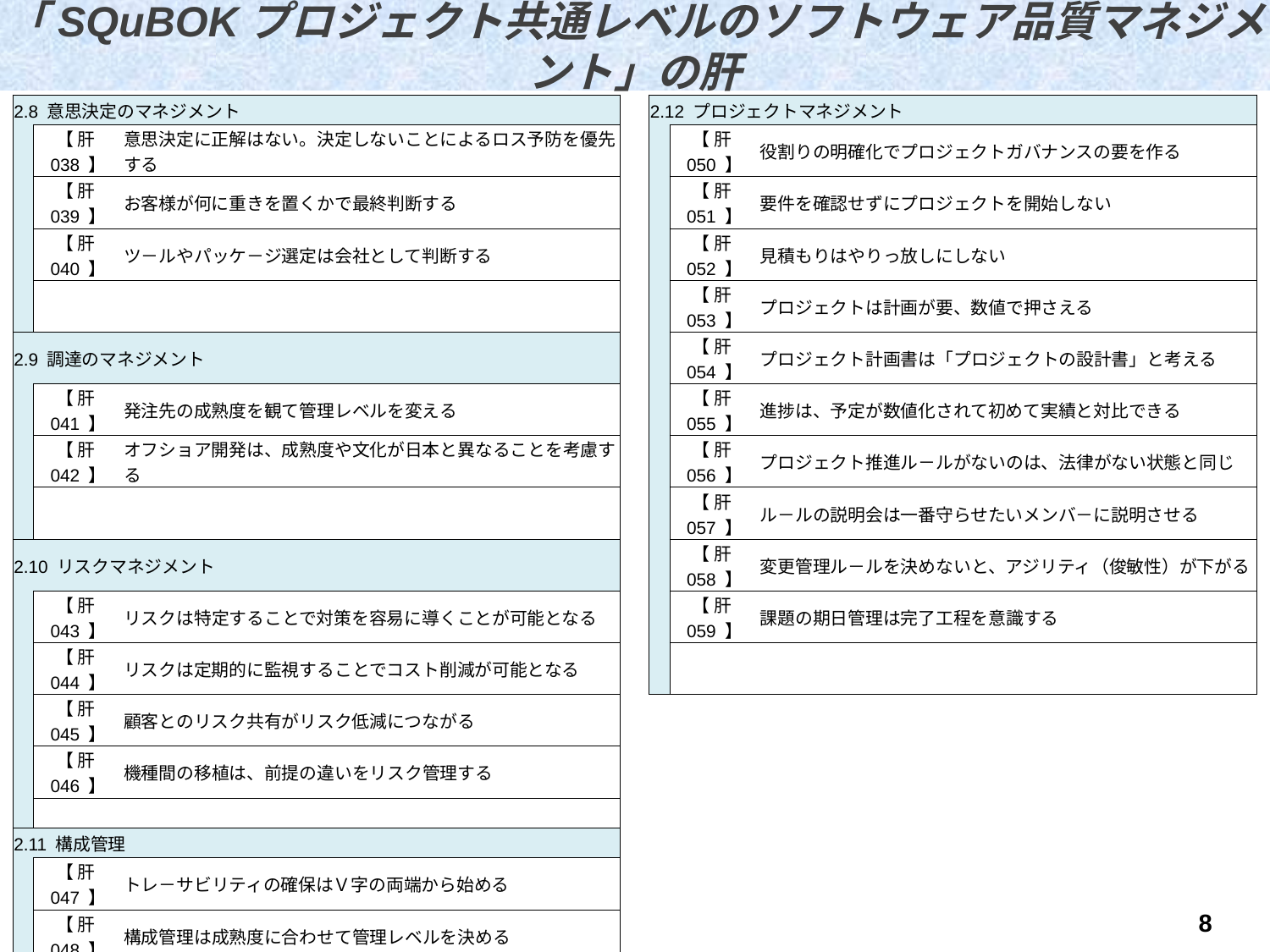

「SQuBOKプロジェクト共通レベルのソフトウェア品質マネジメント」の肝
|  |  |  |  |  |  |  |  |  |
| --- | --- | --- | --- | --- | --- | --- | --- | --- |
|  | 2.8 意思決定のマネジメント |  |  |  | 2.12 プロジェクトマネジメント |  |  |  |
|  |  | 【 肝038 】 | 意思決定に正解はない。決定しないことによるロス予防を優先する |  |  | 【 肝050 】 | 役割りの明確化でプロジェクトガバナンスの要を作る |  |
|  |  | 【 肝039 】 | お客様が何に重きを置くかで最終判断する |  |  | 【 肝051 】 | 要件を確認せずにプロジェクトを開始しない |  |
|  |  | 【 肝040 】 | ツ－ルやパッケ－ジ選定は会社として判断する |  |  | 【 肝052 】 | 見積もりはやりっ放しにしない |  |
|  |  |  |  |  |  | 【 肝053 】 | プロジェクトは計画が要、数値で押さえる |  |
|  | 2.9 調達のマネジメント |  |  |  |  | 【 肝054 】 | プロジェクト計画書は「プロジェクトの設計書」と考える |  |
|  |  | 【 肝041 】 | 発注先の成熟度を観て管理レベルを変える |  |  | 【 肝055 】 | 進捗は、予定が数値化されて初めて実績と対比できる |  |
|  |  | 【 肝042 】 | オフショア開発は、成熟度や文化が日本と異なることを考慮する |  |  | 【 肝056 】 | プロジェクト推進ル－ルがないのは、法律がない状態と同じ |  |
|  |  |  |  |  |  | 【 肝057 】 | ル－ルの説明会は一番守らせたいメンバ－に説明させる |  |
|  | 2.10 リスクマネジメント |  |  |  |  | 【 肝058 】 | 変更管理ル－ルを決めないと、アジリティ（俊敏性）が下がる |  |
|  |  | 【 肝043 】 | リスクは特定することで対策を容易に導くことが可能となる |  |  | 【 肝059 】 | 課題の期日管理は完了工程を意識する |  |
|  |  | 【 肝044 】 | リスクは定期的に監視することでコスト削減が可能となる |  |  |  |  |  |
|  |  | 【 肝045 】 | 顧客とのリスク共有がリスク低減につながる |  |  |  |  |  |
|  |  | 【 肝046 】 | 機種間の移植は、前提の違いをリスク管理する |  |  |  |  |  |
|  |  |  |  |  |  |  |  |  |
|  | 2.11 構成管理 |  |  |  |  |  |  |  |
|  |  | 【 肝047 】 | トレ－サビリティの確保はＶ字の両端から始める |  |  |  |  |  |
|  |  | 【 肝048 】 | 構成管理は成熟度に合わせて管理レベルを決める |  |  |  |  |  |
|  |  | 【 肝049 】 | ル－ルを決めずに枝分け（ブランチ）させない |  |  |  |  |  |
|  |  |  |  |  |  |  |  |  |
|  |  |  |  |  |  |  |  |  |
|  |  |  |  |  |  |  |  |  |
|  |  |  |  |  |  |  |  |  |
|  |  |  |  |  |  |  |  |  |
|  |  |  |  |  |  |  |  |  |
|  |  |  |  |  |  |  |  |  |
|  |  |  |  |  |  |  |  |  |
8